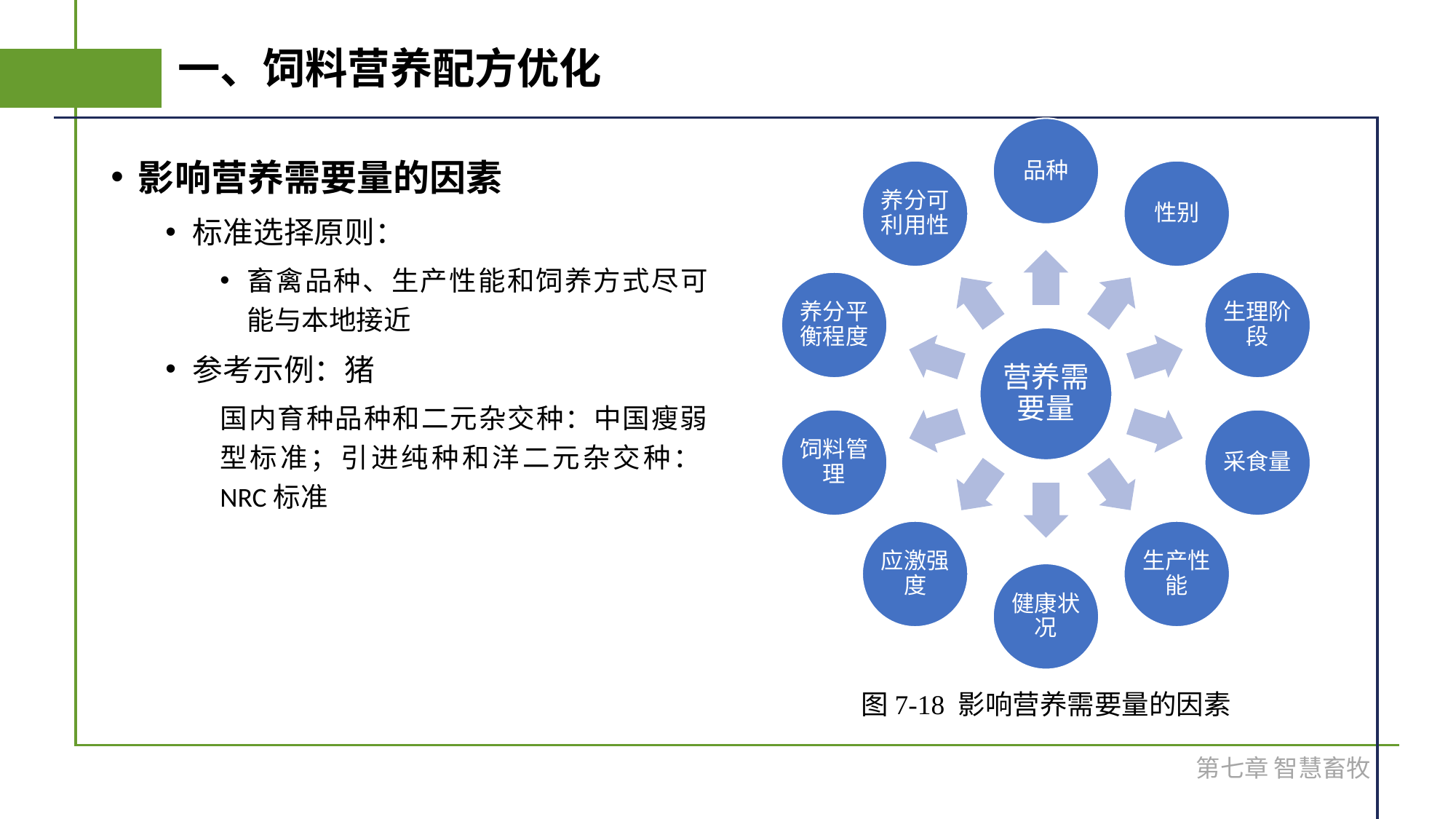

# 一、饲料营养配方优化
营养需要量

品种

性别

生理阶段

采食量

生产性能

健康状况

应激强度

饲料管理

养分平衡程度

养分可利用性
影响营养需要量的因素
标准选择原则：
畜禽品种、生产性能和饲养方式尽可能与本地接近
参考示例：猪
国内育种品种和二元杂交种：中国瘦弱型标准；引进纯种和洋二元杂交种：NRC标准
图7-18 影响营养需要量的因素
第七章 智慧畜牧